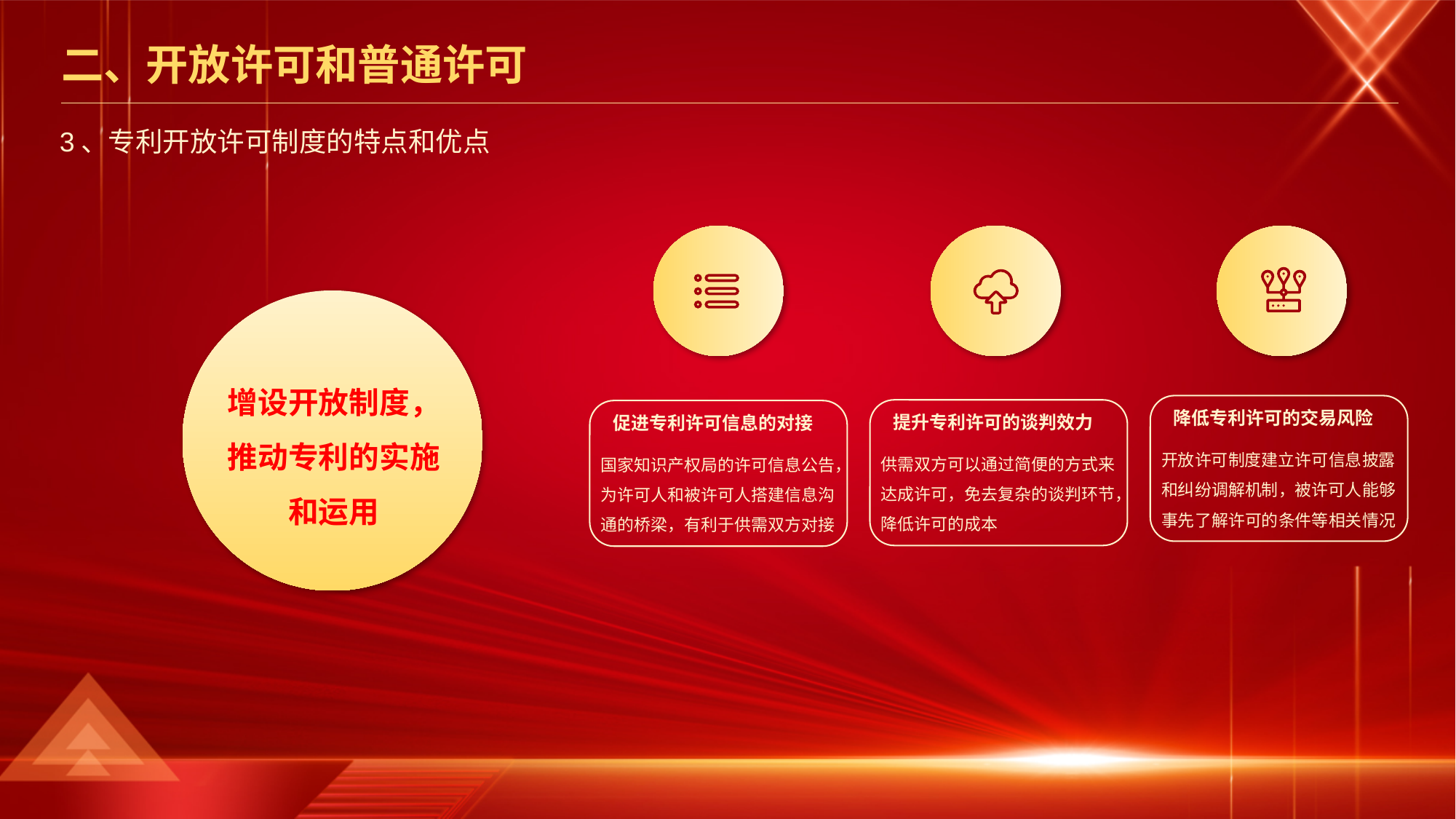

二、开放许可和普通许可
3、专利开放许可制度的特点和优点

增设开放制度，
推动专利的实施
和运用
降低专利许可的交易风险

提升专利许可的谈判效力
促进专利许可信息的对接

开放许可制度建立许可信息披露和纠纷调解机制，被许可人能够事先了解许可的条件等相关情况
供需双方可以通过简便的方式来达成许可，免去复杂的谈判环节，降低许可的成本
国家知识产权局的许可信息公告，为许可人和被许可人搭建信息沟通的桥梁，有利于供需双方对接